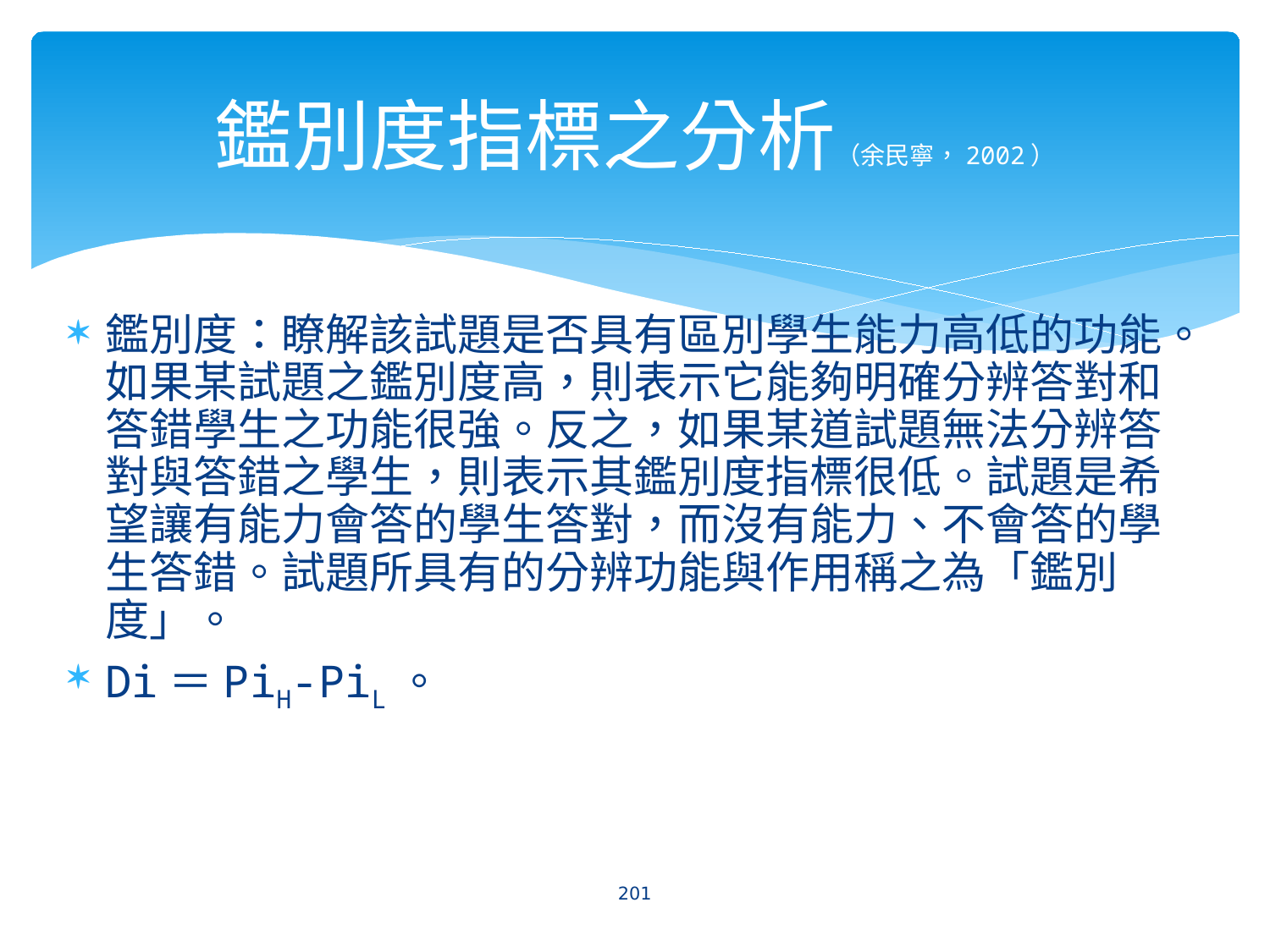

# 鑑別度指標之分析（余民寧，2002）
鑑別度：瞭解該試題是否具有區別學生能力高低的功能。如果某試題之鑑別度高，則表示它能夠明確分辨答對和答錯學生之功能很強。反之，如果某道試題無法分辨答對與答錯之學生，則表示其鑑別度指標很低。試題是希望讓有能力會答的學生答對，而沒有能力、不會答的學生答錯。試題所具有的分辨功能與作用稱之為「鑑別度」。
Di＝PiH-PiL。

201